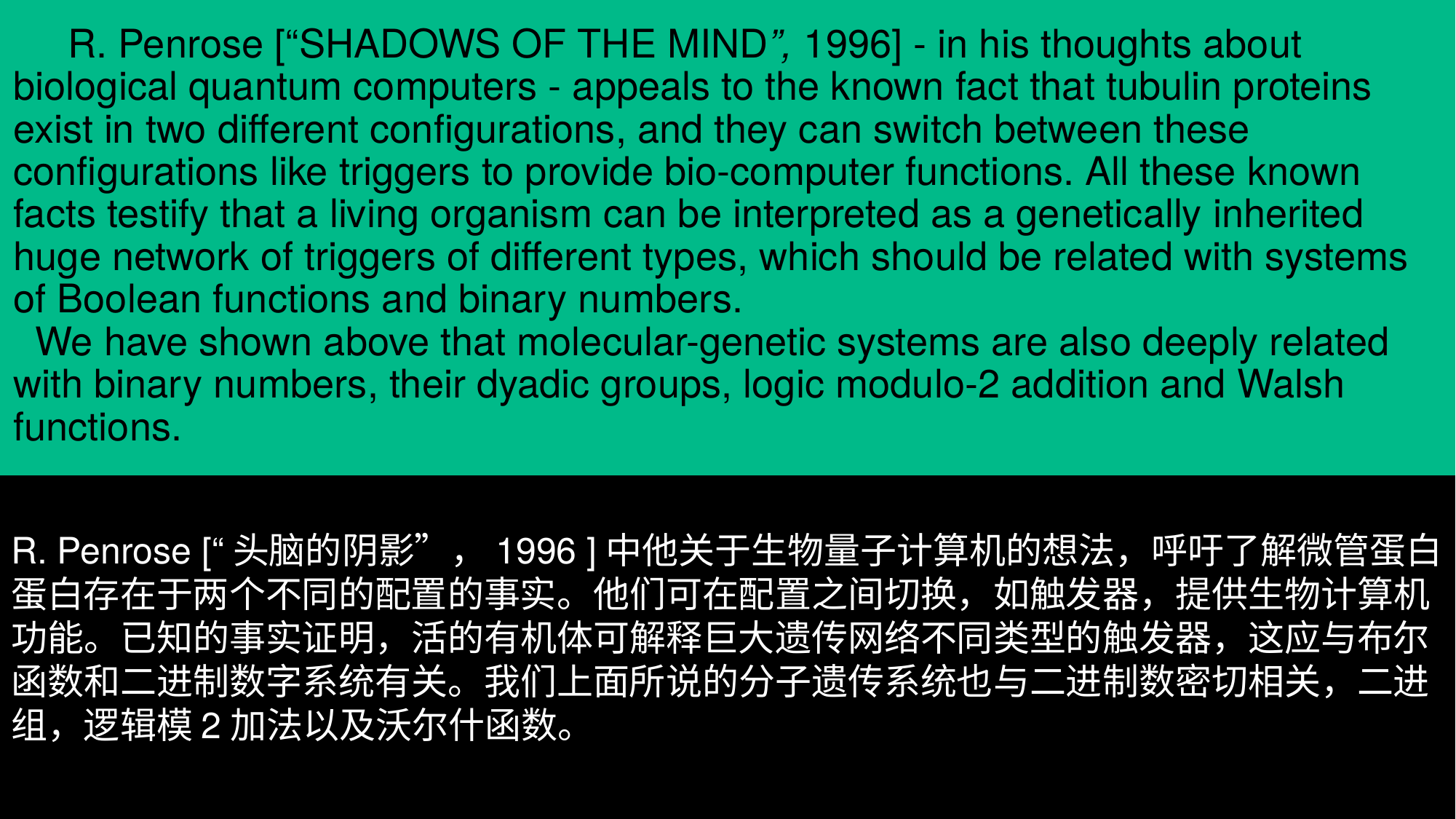

R. Penrose [“Shadows of the Mind”, 1996] - in his thoughts about biological quantum computers - appeals to the known fact that tubulin proteins exist in two different configurations, and they can switch between these configurations like triggers to provide bio-computer functions. All these known facts testify that a living organism can be interpreted as a genetically inherited huge network of triggers of different types, which should be related with systems of Boolean functions and binary numbers.
  We have shown above that molecular-genetic systems are also deeply related with binary numbers, their dyadic groups, logic modulo-2 addition and Walsh functions.

R. Penrose [“头脑的阴影”，1996 ]中他关于生物量子计算机的想法，呼吁了解微管蛋白蛋白存在于两个不同的配置的事实。他们可在配置之间切换，如触发器，提供生物计算机功能。已知的事实证明，活的有机体可解释巨大遗传网络不同类型的触发器，这应与布尔函数和二进制数字系统有关。我们上面所说的分子遗传系统也与二进制数密切相关，二进组，逻辑模2加法以及沃尔什函数。